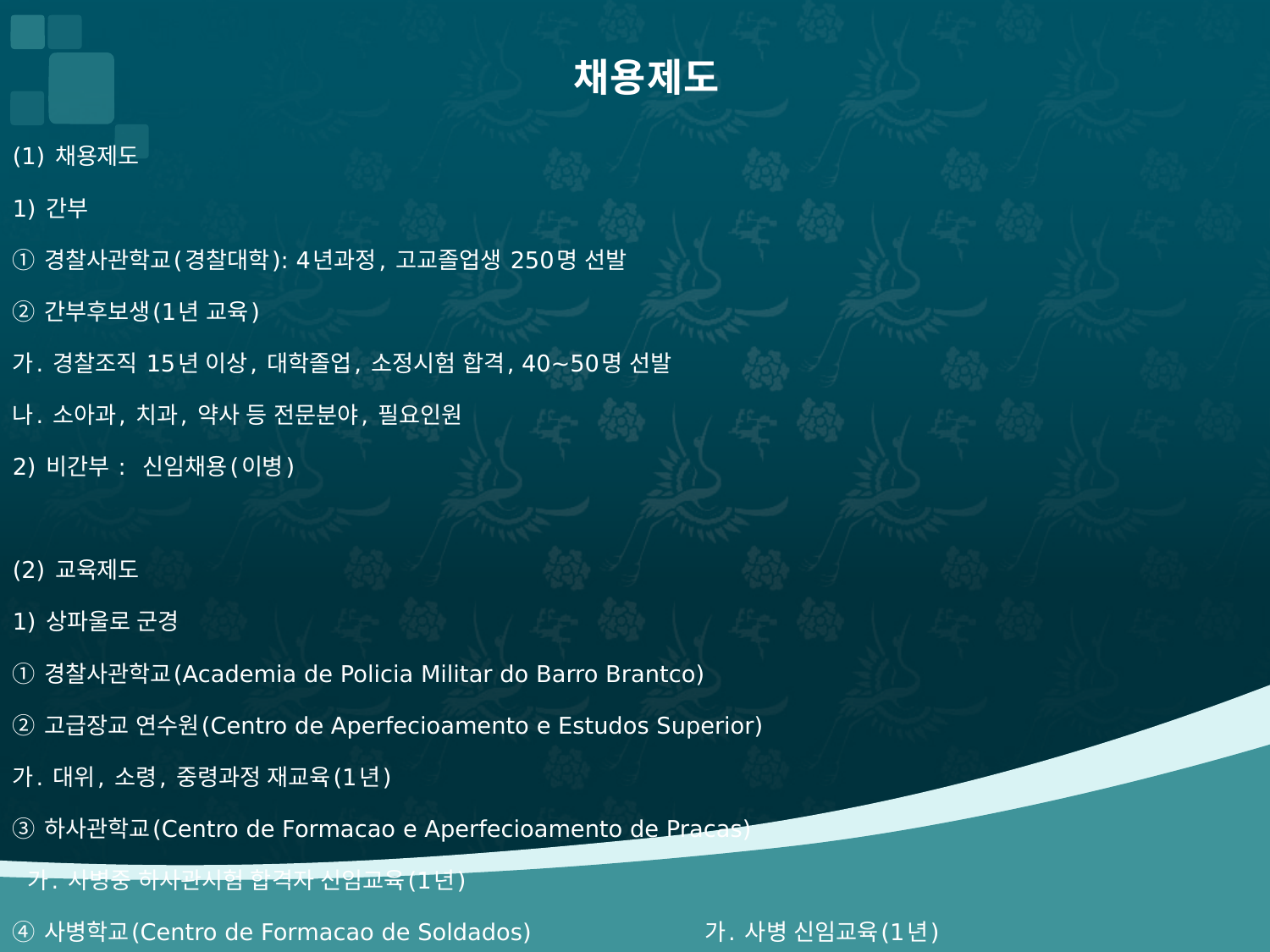

# 채용제도
(1) 채용제도
1) 간부
① 경찰사관학교(경찰대학): 4년과정, 고교졸업생 250명 선발
② 간부후보생(1년 교육)
가. 경찰조직 15년 이상, 대학졸업, 소정시험 합격, 40~50명 선발
나. 소아과, 치과, 약사 등 전문분야, 필요인원
2) 비간부 :  신임채용(이병)

(2) 교육제도
1) 상파울로 군경
① 경찰사관학교(Academia de Policia Militar do Barro Brantco)
② 고급장교 연수원(Centro de Aperfecioamento e Estudos Superior)
가. 대위, 소령, 중령과정 재교육(1년)
③ 하사관학교(Centro de Formacao e Aperfecioamento de Pracas)
  가. 사병중 하사관시험 합격자 신임교육(1년)
④ 사병학교(Centro de Formacao de Soldados)                       가. 사병 신임교육(1년)